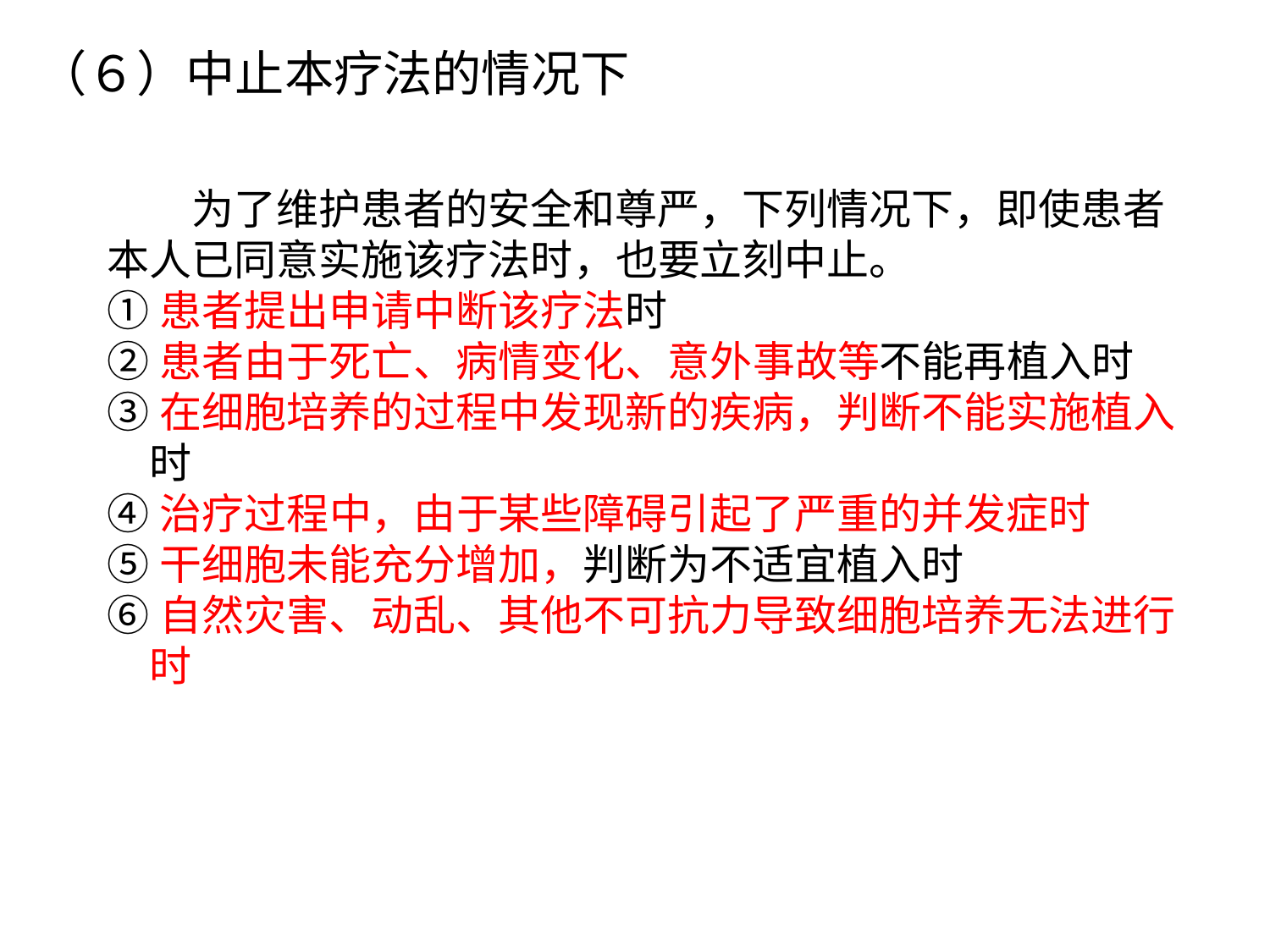

（６）中止本疗法的情况下
　　为了维护患者的安全和尊严，下列情况下，即使患者本人已同意实施该疗法时，也要立刻中止。
①患者提出申请中断该疗法时
②患者由于死亡、病情变化、意外事故等不能再植入时
③在细胞培养的过程中发现新的疾病，判断不能实施植入
　时
④治疗过程中，由于某些障碍引起了严重的并发症时
⑤干细胞未能充分增加，判断为不适宜植入时
⑥自然灾害、动乱、其他不可抗力导致细胞培养无法进行
　时